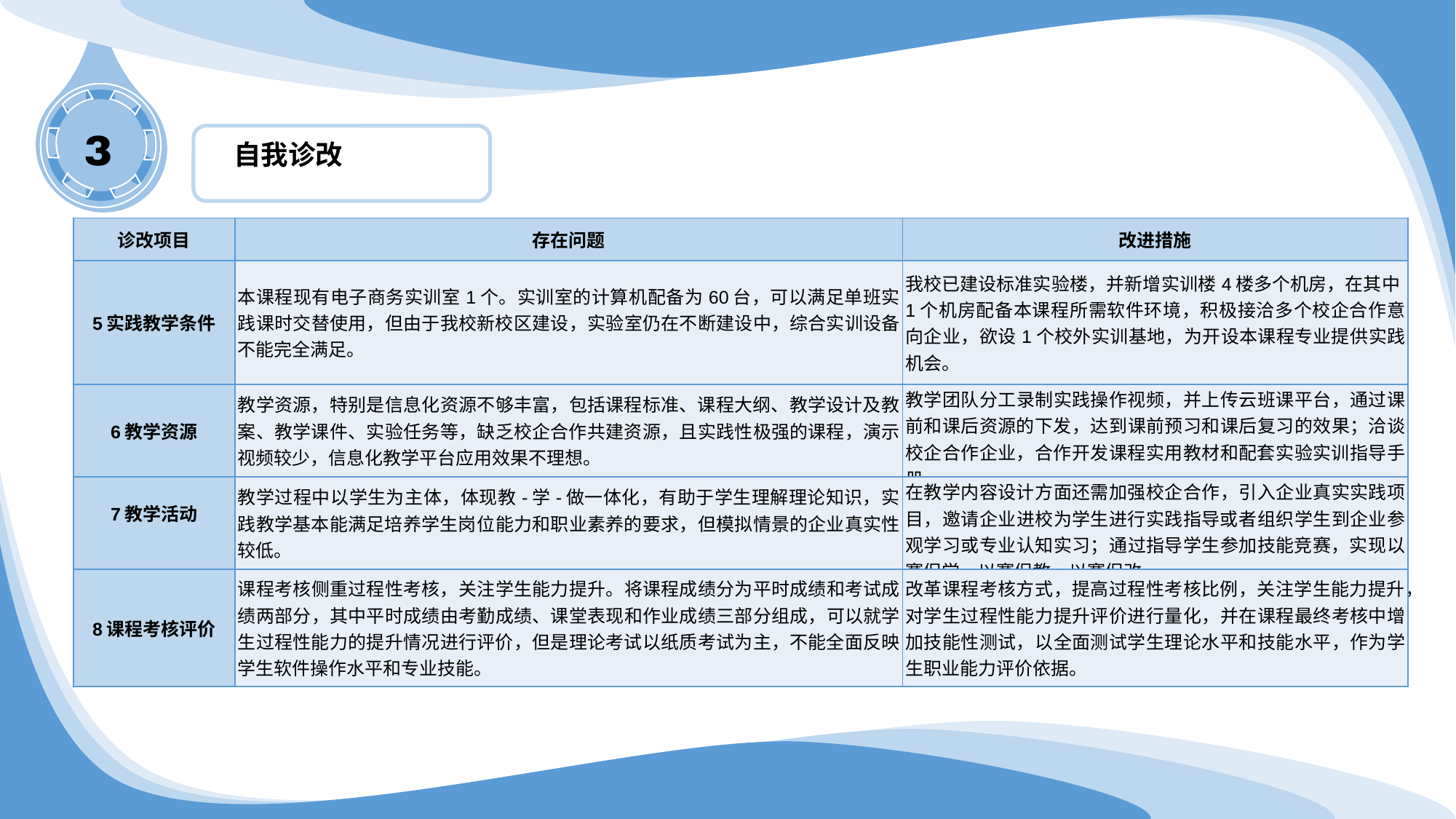

自我诊改

3

| 诊改项目 | 存在问题 | 改进措施 |
| --- | --- | --- |
| 5实践教学条件 | 本课程现有电子商务实训室1个。实训室的计算机配备为60台，可以满足单班实践课时交替使用，但由于我校新校区建设，实验室仍在不断建设中，综合实训设备不能完全满足。 | 我校已建设标准实验楼，并新增实训楼4楼多个机房，在其中1个机房配备本课程所需软件环境，积极接洽多个校企合作意向企业，欲设1个校外实训基地，为开设本课程专业提供实践机会。 |
| 6教学资源 | 教学资源，特别是信息化资源不够丰富，包括课程标准、课程大纲、教学设计及教案、教学课件、实验任务等，缺乏校企合作共建资源，且实践性极强的课程，演示视频较少，信息化教学平台应用效果不理想。 | 教学团队分工录制实践操作视频，并上传云班课平台，通过课前和课后资源的下发，达到课前预习和课后复习的效果；洽谈校企合作企业，合作开发课程实用教材和配套实验实训指导手册。 |
| 7教学活动 | 教学过程中以学生为主体，体现教-学-做一体化，有助于学生理解理论知识，实践教学基本能满足培养学生岗位能力和职业素养的要求，但模拟情景的企业真实性较低。 | 在教学内容设计方面还需加强校企合作，引入企业真实实践项目，邀请企业进校为学生进行实践指导或者组织学生到企业参观学习或专业认知实习；通过指导学生参加技能竞赛，实现以赛促学、以赛促教、以赛促改。 |
| 8课程考核评价 | 课程考核侧重过程性考核，关注学生能力提升。将课程成绩分为平时成绩和考试成绩两部分，其中平时成绩由考勤成绩、课堂表现和作业成绩三部分组成，可以就学生过程性能力的提升情况进行评价，但是理论考试以纸质考试为主，不能全面反映学生软件操作水平和专业技能。 | 改革课程考核方式，提高过程性考核比例，关注学生能力提升，对学生过程性能力提升评价进行量化，并在课程最终考核中增加技能性测试，以全面测试学生理论水平和技能水平，作为学生职业能力评价依据。 |